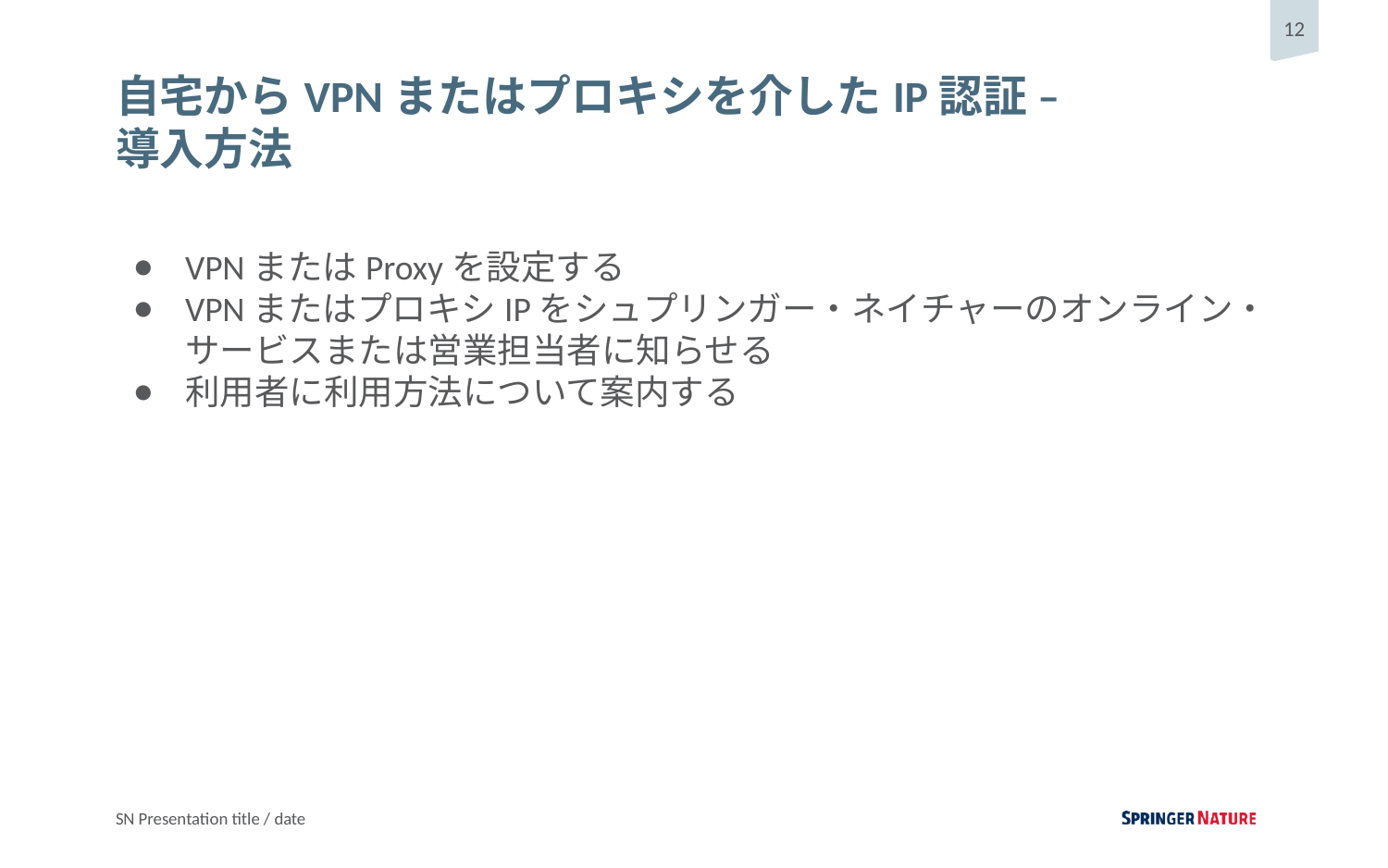

# 自宅からVPNまたはプロキシを介したIP認証 – 導入方法
VPNまたはProxyを設定する
VPNまたはプロキシIPをシュプリンガー・ネイチャーのオンライン・サービスまたは営業担当者に知らせる
利用者に利用方法について案内する